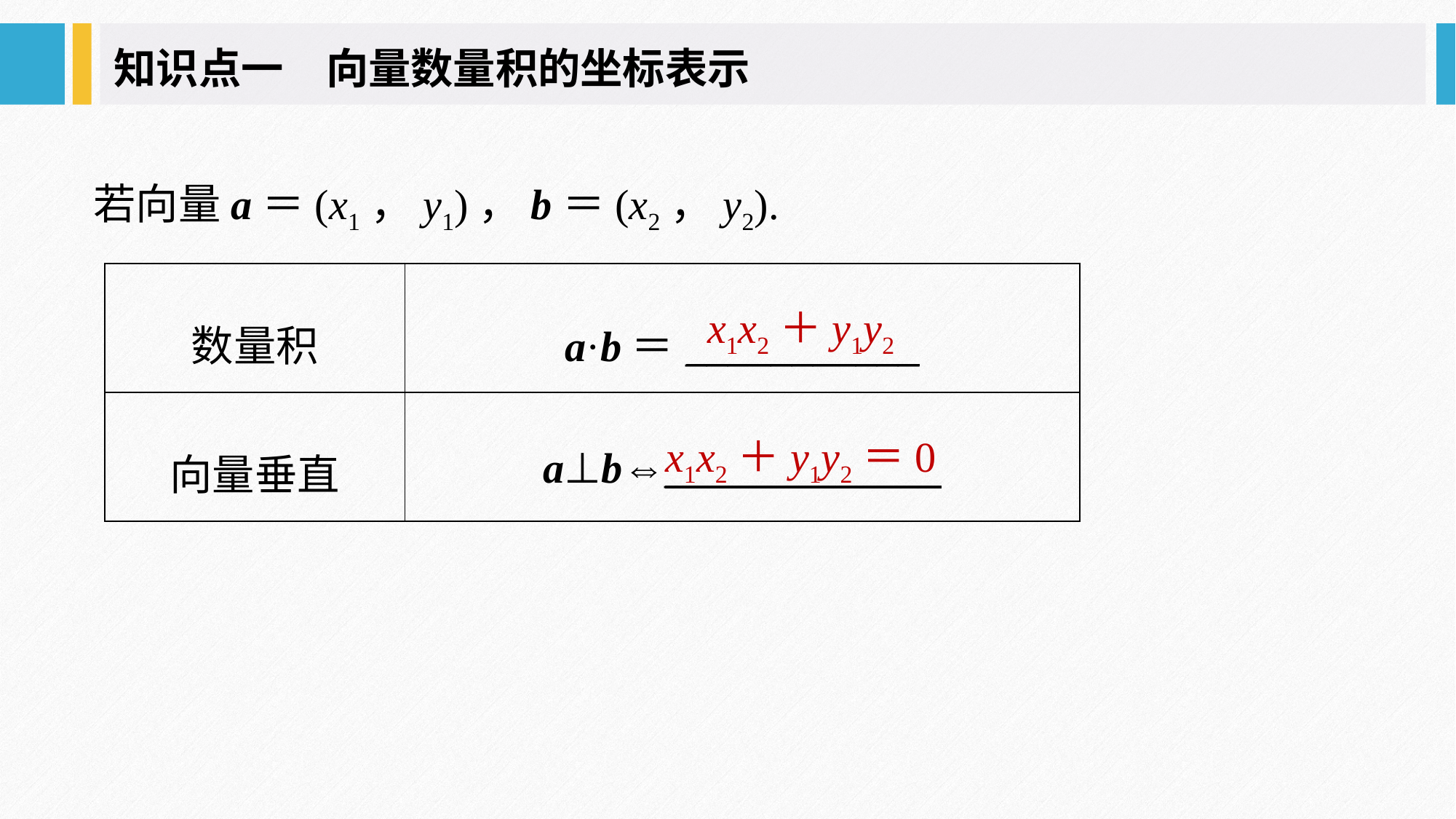

知识点一　向量数量积的坐标表示
若向量a＝(x1，y1)，b＝(x2，y2).
| 数量积 | a·b＝\_\_\_\_\_\_\_\_\_\_\_ |
| --- | --- |
| 向量垂直 | a⊥b⇔\_\_\_\_\_\_\_\_\_\_\_\_\_ |
x1x2＋y1y2
x1x2＋y1y2＝0